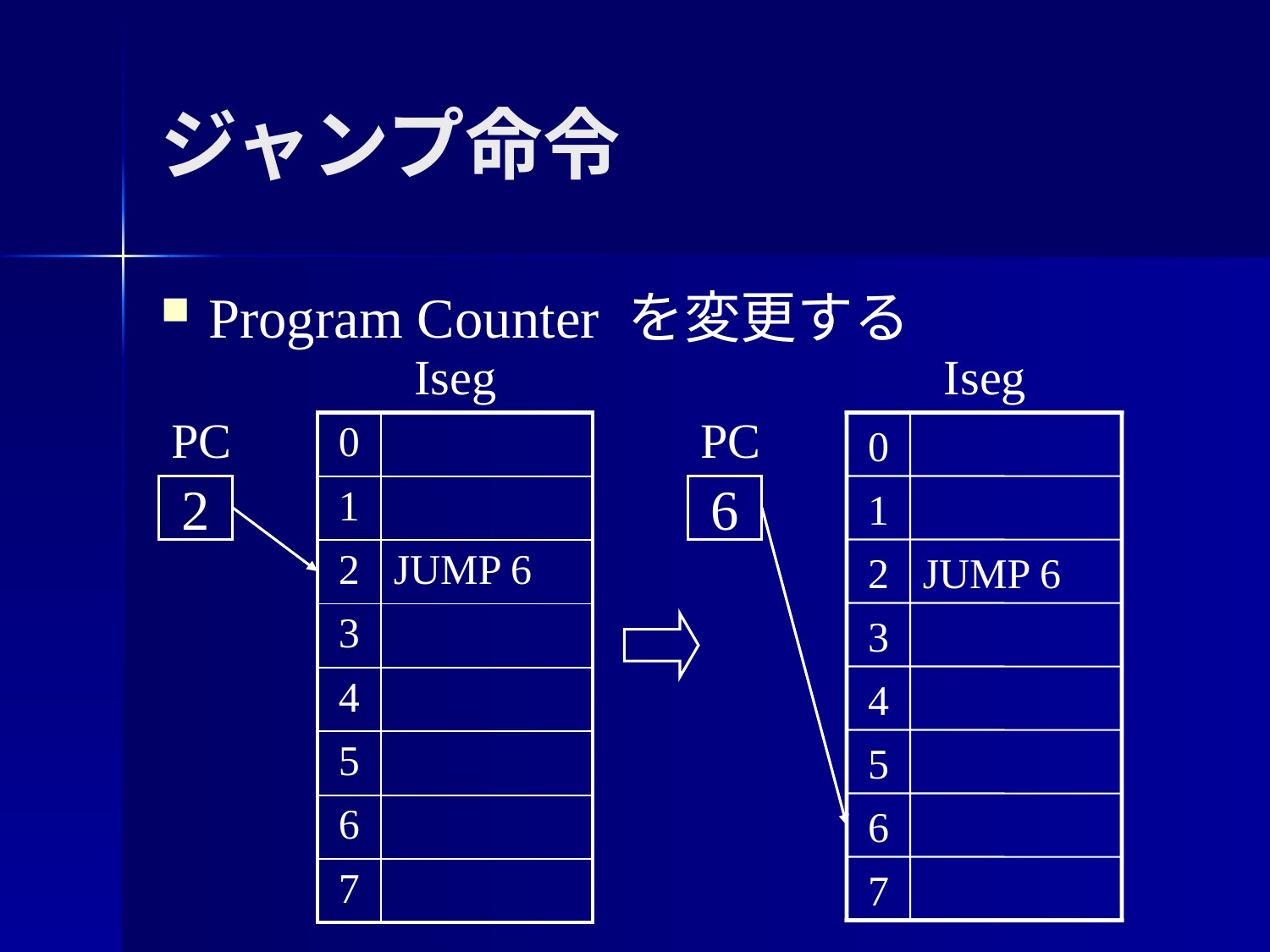

ジャンプ命令
Program Counter を変更する
Iseg
Iseg
PC
0

6
1

2

JUMP 6
3

4

5

6

7

PC
| 0 |  |
| --- | --- |
| 1 |  |
| 2 | JUMP 6 |
| 3 |  |
| 4 |  |
| 5 |  |
| 6 |  |
| 7 |  |
2